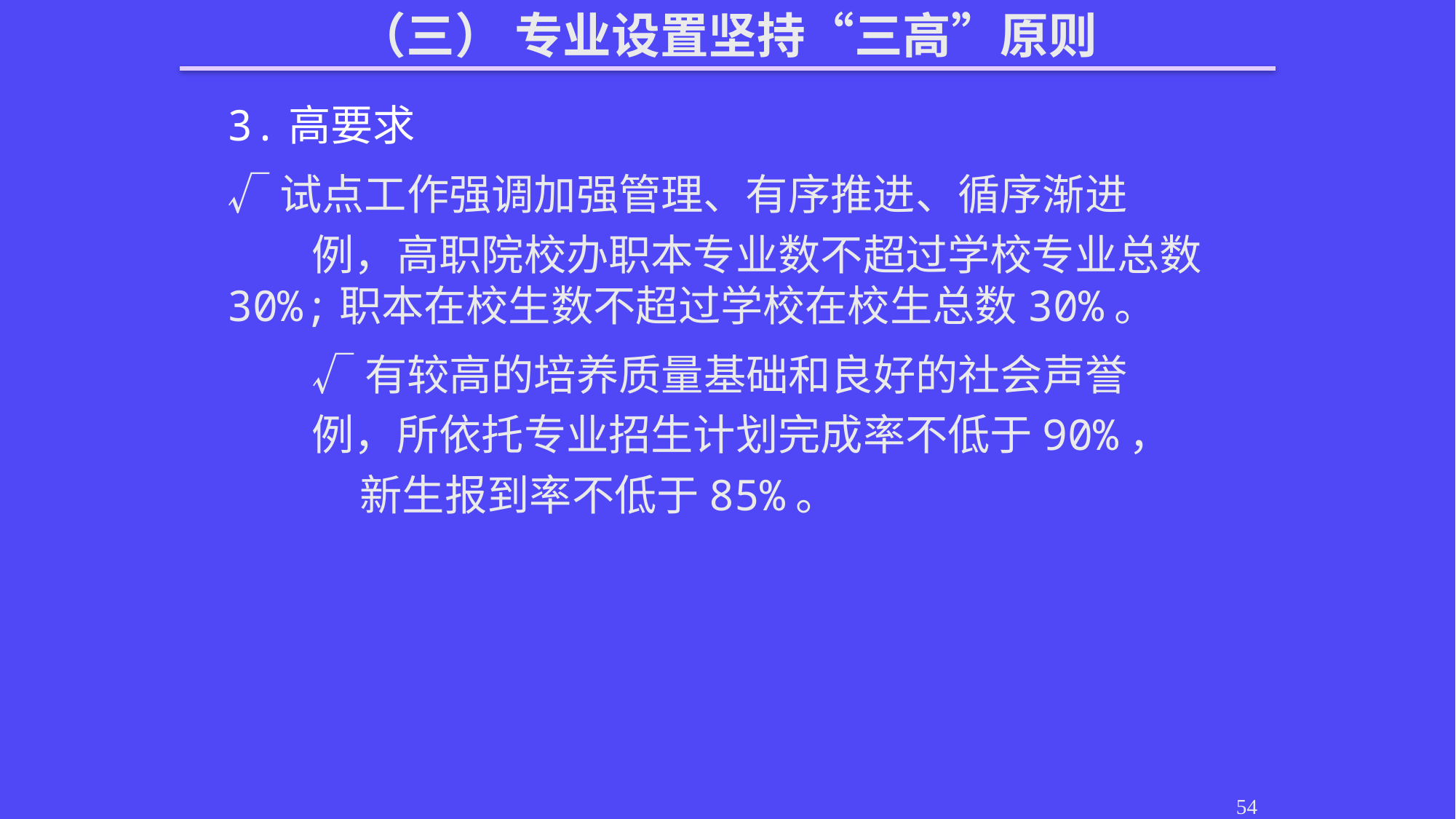

（三） 专业设置坚持“三高”原则
3.高要求
√试点工作强调加强管理、有序推进、循序渐进
例，高职院校办职本专业数不超过学校专业总数30%;职本在校生数不超过学校在校生总数30%。
√有较高的培养质量基础和良好的社会声誉
例，所依托专业招生计划完成率不低于90%，
    新生报到率不低于85%。

54